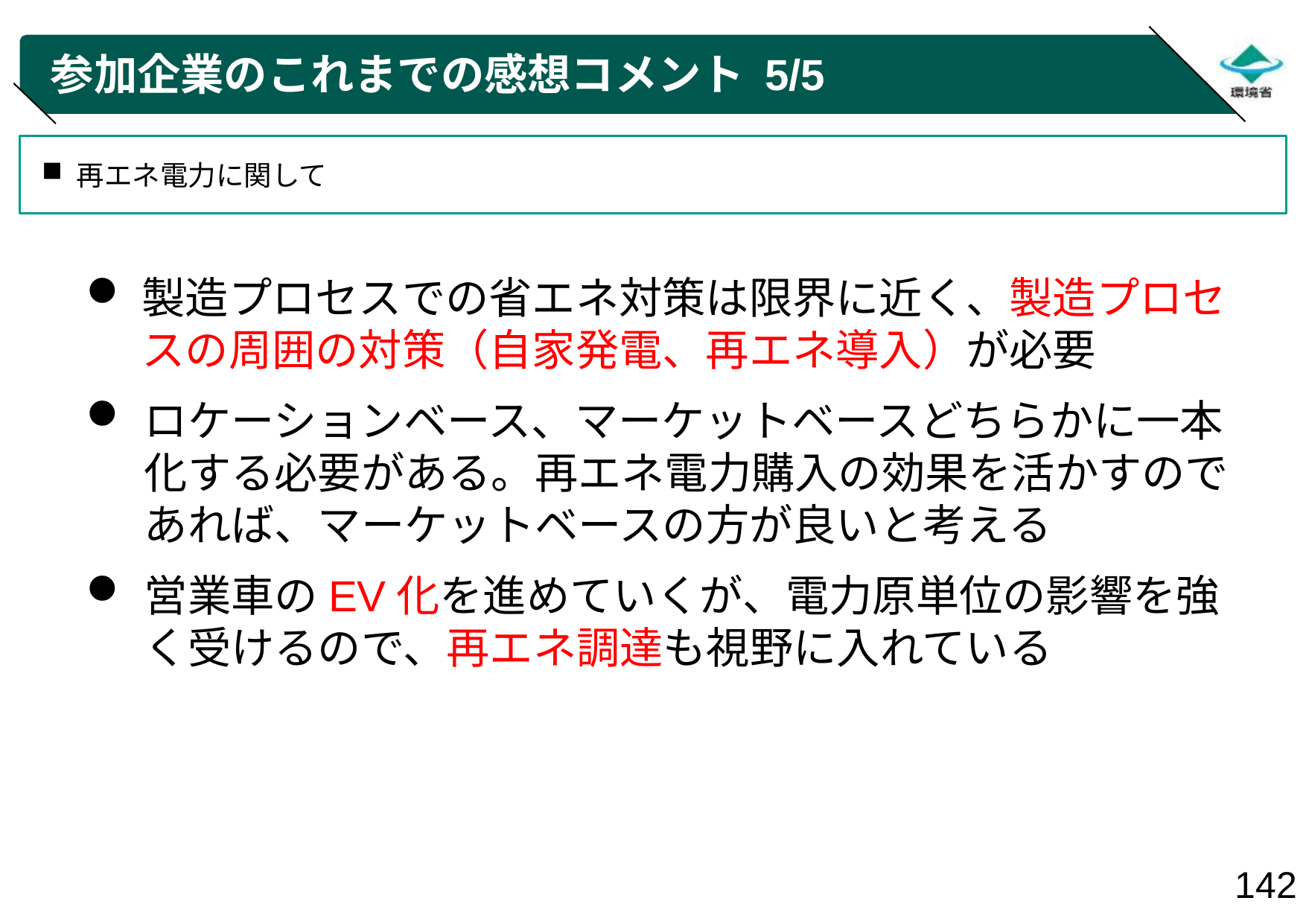

# 参加企業のこれまでの感想コメント 5/5
再エネ電力に関して
製造プロセスでの省エネ対策は限界に近く、製造プロセスの周囲の対策（自家発電、再エネ導入）が必要
ロケーションベース、マーケットベースどちらかに一本化する必要がある。再エネ電力購入の効果を活かすのであれば、マーケットベースの方が良いと考える
営業車のEV化を進めていくが、電力原単位の影響を強く受けるので、再エネ調達も視野に入れている